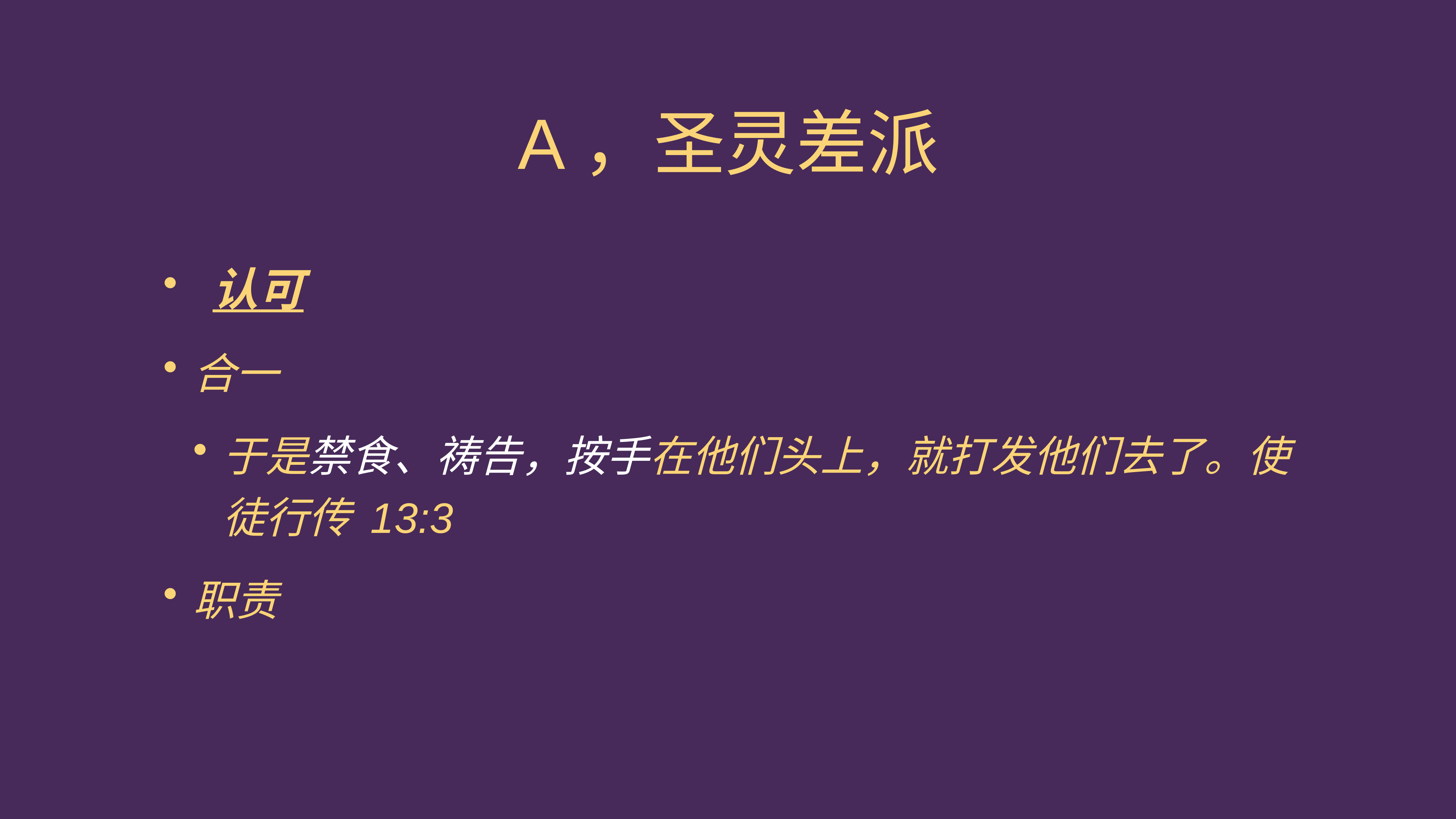

# A，圣灵差派
 认可
合一
于是禁食、祷告，按手在他们头上，就打发他们去了。使徒行传 13:3
职责